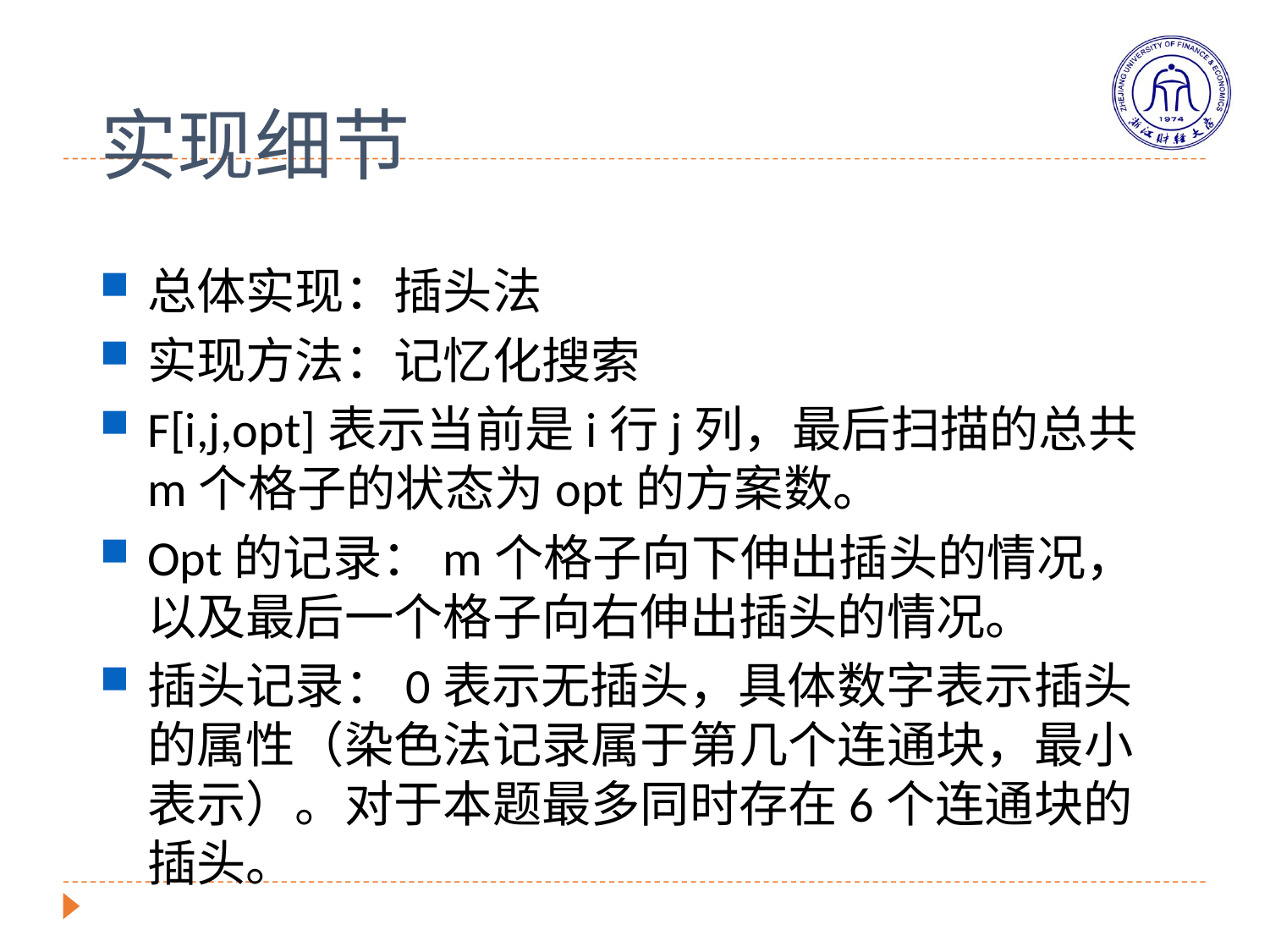

# 实现细节
总体实现：插头法
实现方法：记忆化搜索
F[i,j,opt]表示当前是i行j列，最后扫描的总共m个格子的状态为opt的方案数。
Opt的记录：m个格子向下伸出插头的情况，以及最后一个格子向右伸出插头的情况。
插头记录：0表示无插头，具体数字表示插头的属性（染色法记录属于第几个连通块，最小表示）。对于本题最多同时存在6个连通块的插头。